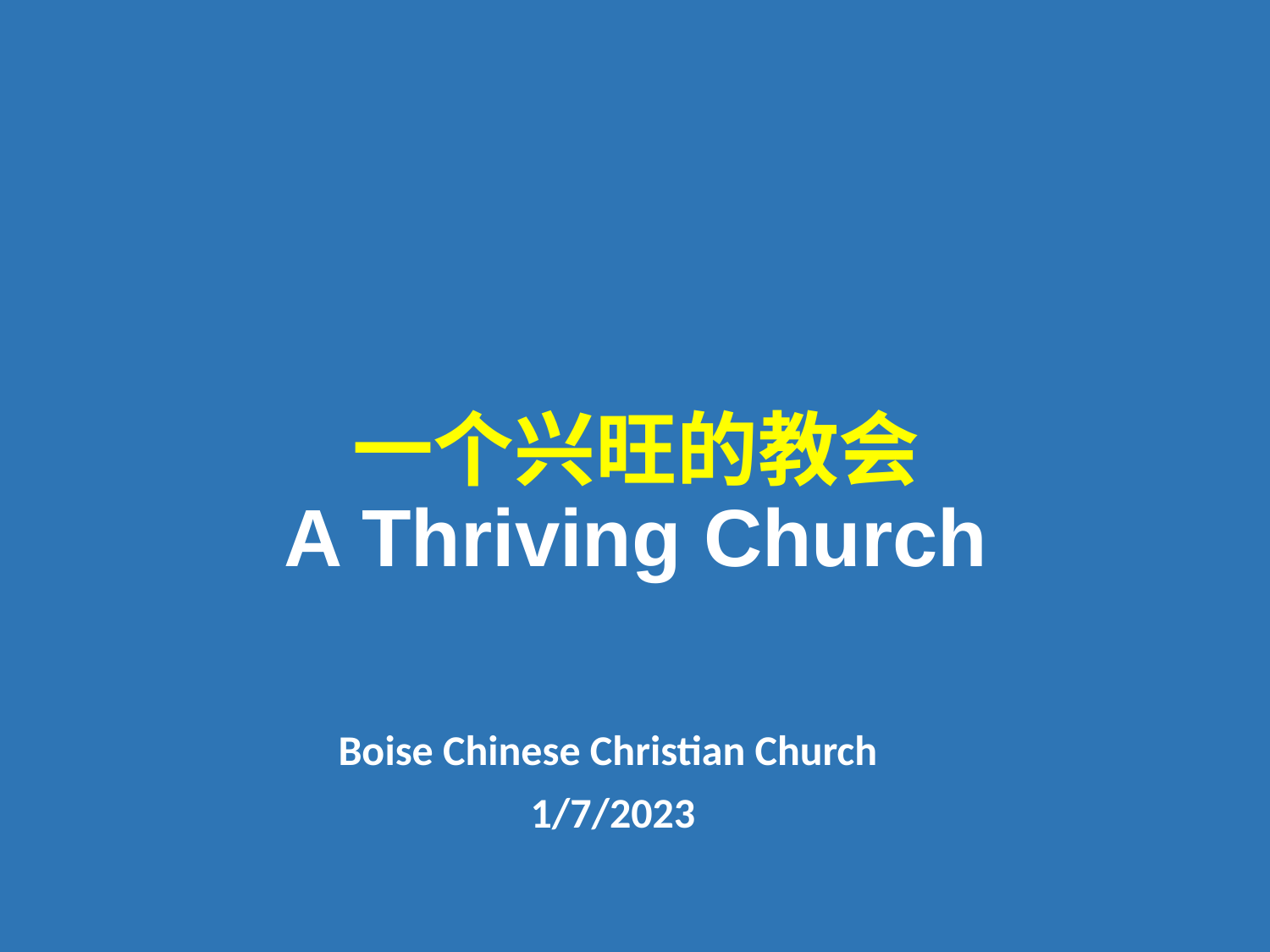

# 一个兴旺的教会 A Thriving Church
Boise Chinese Christian Church
1/7/2023